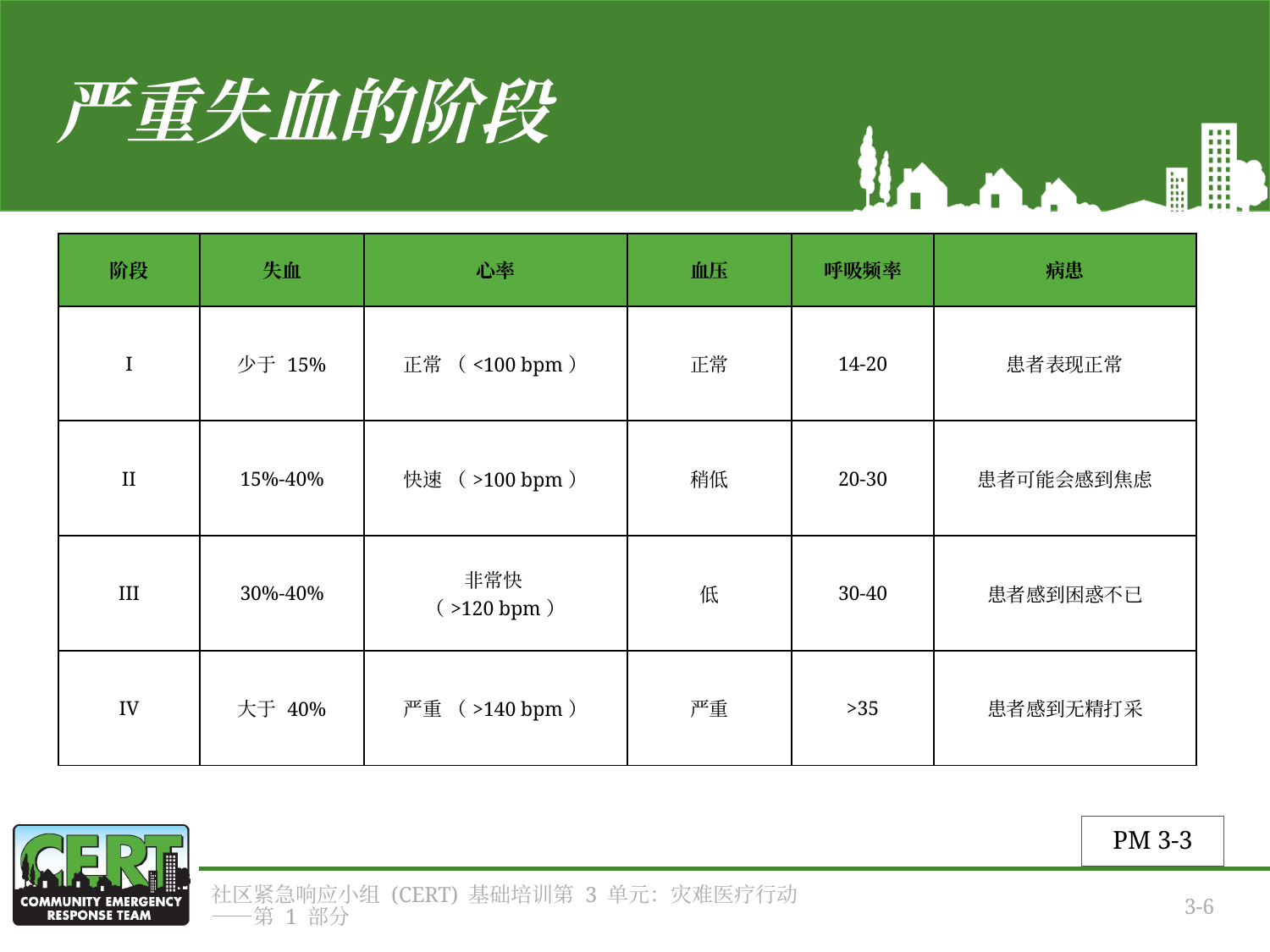

# 严重失血的阶段
| 阶段 | 失血 | 心率 | 血压 | 呼吸频率 | 病患 |
| --- | --- | --- | --- | --- | --- |
| I | 少于 15% | 正常 （<100 bpm） | 正常 | 14-20 | 患者表现正常 |
| II | 15%-40% | 快速 （>100 bpm） | 稍低 | 20-30 | 患者可能会感到焦虑 |
| III | 30%-40% | 非常快 （>120 bpm） | 低 | 30-40 | 患者感到困惑不已 |
| IV | 大于 40% | 严重 （>140 bpm） | 严重 | >35 | 患者感到无精打采 |
PM 3-3
社区紧急响应小组 (CERT) 基础培训第 3 单元：灾难医疗行动——第 1 部分
3-6